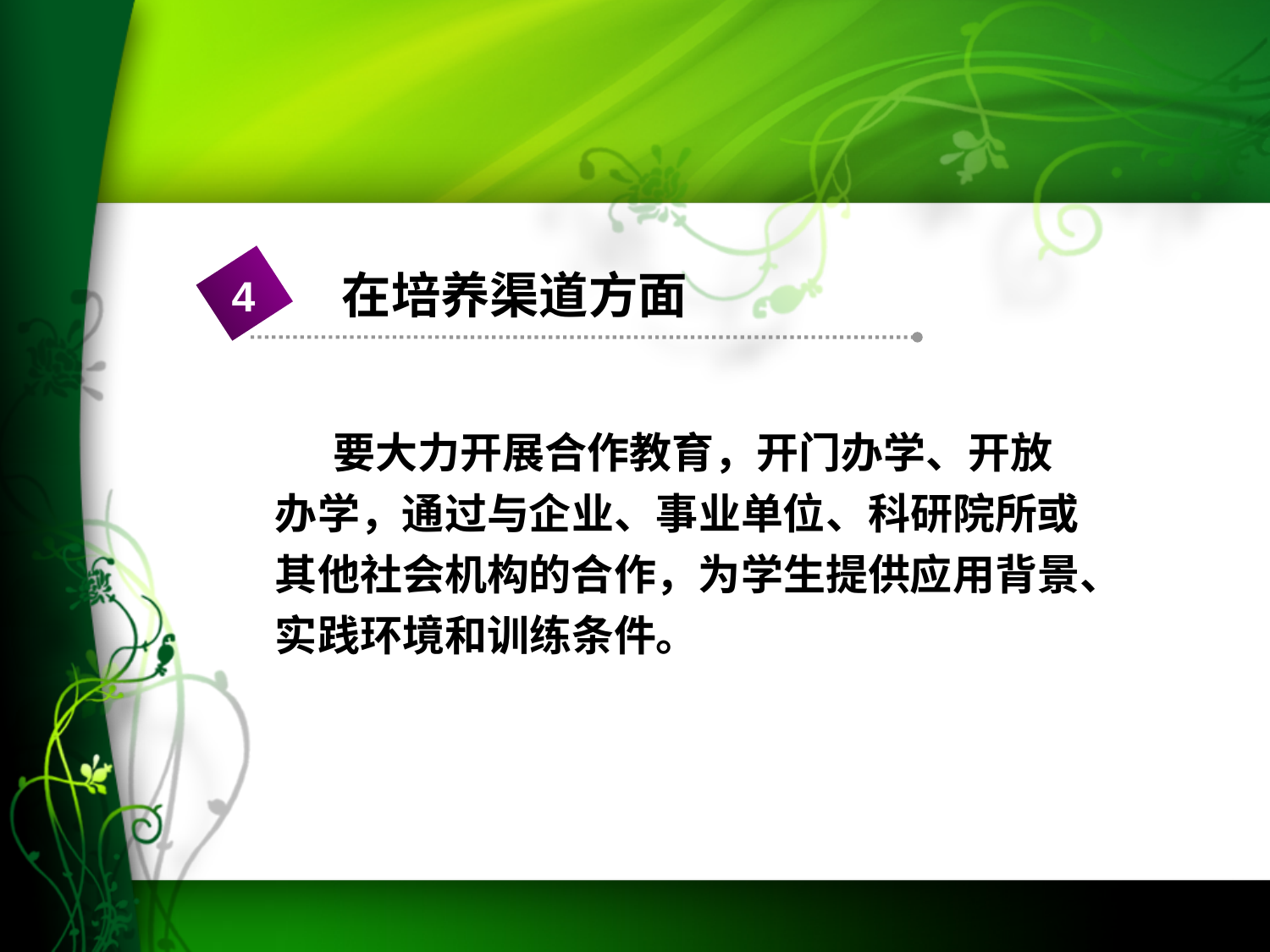

要大力开展合作教育，开门办学、开放办学，通过与企业、事业单位、科研院所或其他社会机构的合作，为学生提供应用背景、实践环境和训练条件。

在培养渠道方面
4